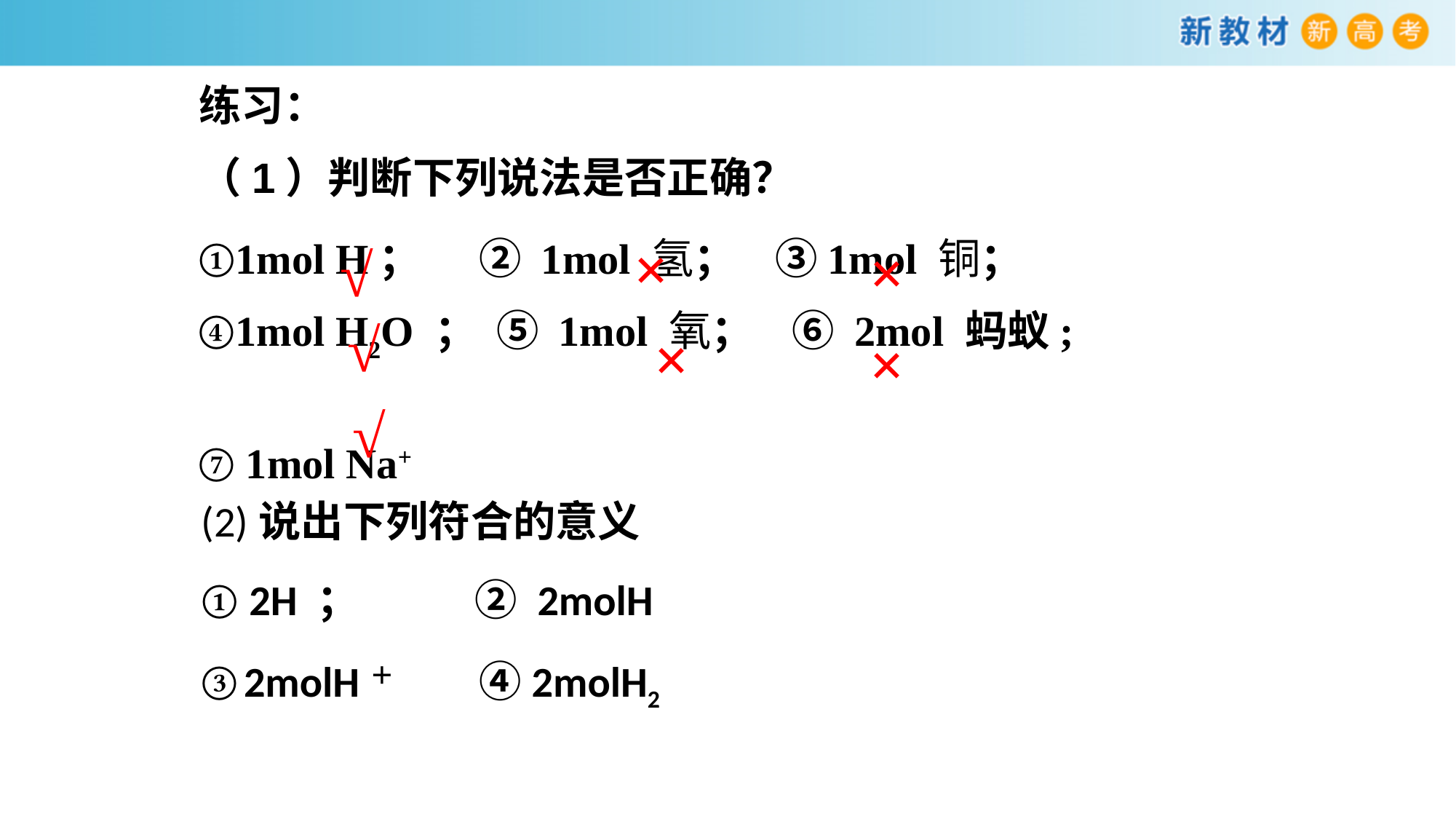

练习：
（1）判断下列说法是否正确？
×
①1mol H；      ② 1mol 氢；    ③1mol 铜；
④1mol H2O ；  ⑤ 1mol 氧；    ⑥ 2mol 蚂蚁;
⑦ 1mol Na+
×
√
√
×
×
√
(2)说出下列符合的意义
① 2H ；            ② 2molH
③2molH＋               ④2molH2